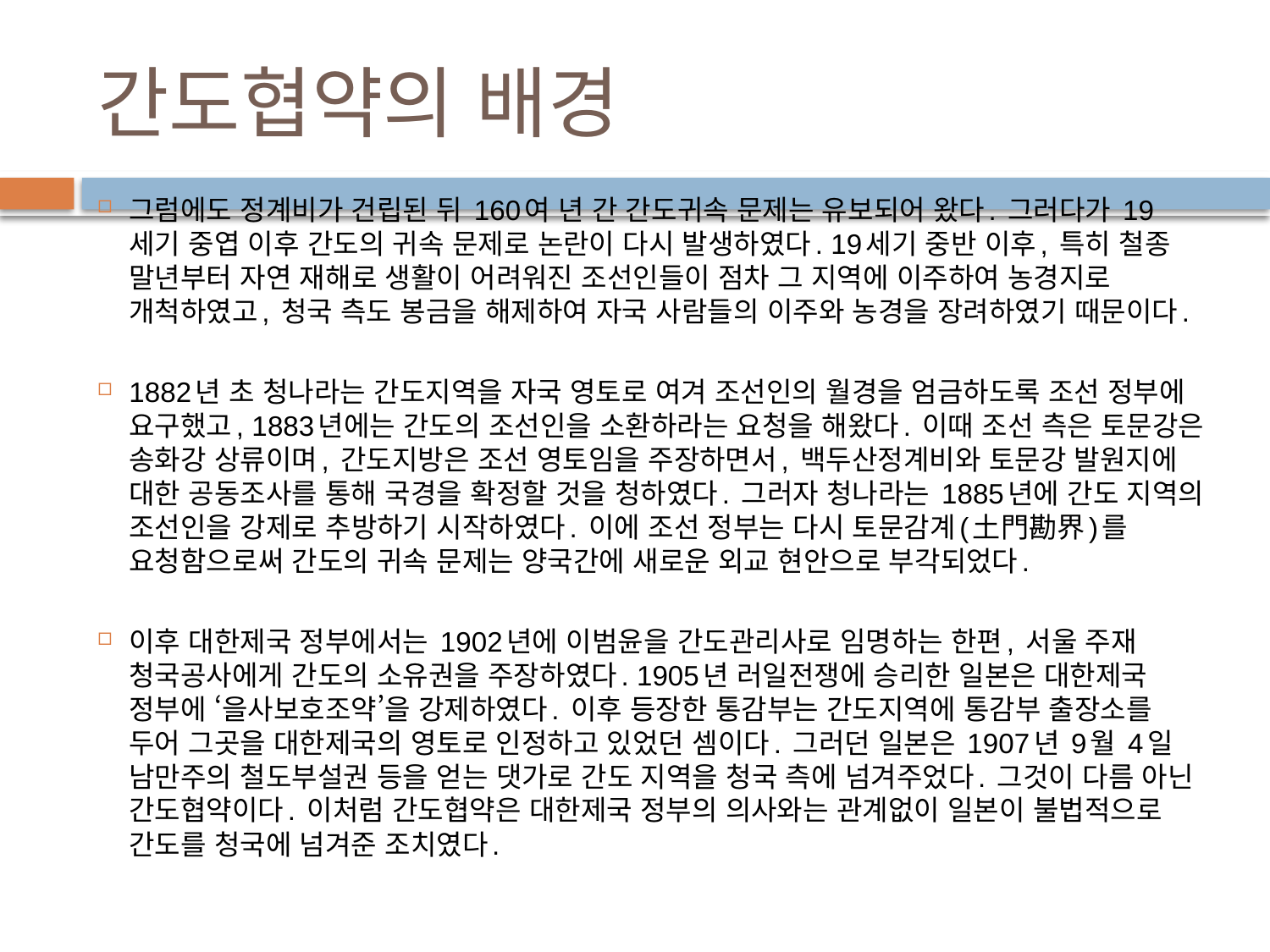

# 간도협약의 배경
그럼에도 정계비가 건립된 뒤 160여 년 간 간도귀속 문제는 유보되어 왔다. 그러다가 19세기 중엽 이후 간도의 귀속 문제로 논란이 다시 발생하였다. 19세기 중반 이후, 특히 철종 말년부터 자연 재해로 생활이 어려워진 조선인들이 점차 그 지역에 이주하여 농경지로 개척하였고, 청국 측도 봉금을 해제하여 자국 사람들의 이주와 농경을 장려하였기 때문이다.

1882년 초 청나라는 간도지역을 자국 영토로 여겨 조선인의 월경을 엄금하도록 조선 정부에 요구했고, 1883년에는 간도의 조선인을 소환하라는 요청을 해왔다. 이때 조선 측은 토문강은 송화강 상류이며, 간도지방은 조선 영토임을 주장하면서, 백두산정계비와 토문강 발원지에 대한 공동조사를 통해 국경을 확정할 것을 청하였다. 그러자 청나라는 1885년에 간도 지역의 조선인을 강제로 추방하기 시작하였다. 이에 조선 정부는 다시 토문감계(土門勘界)를 요청함으로써 간도의 귀속 문제는 양국간에 새로운 외교 현안으로 부각되었다.

이후 대한제국 정부에서는 1902년에 이범윤을 간도관리사로 임명하는 한편, 서울 주재 청국공사에게 간도의 소유권을 주장하였다. 1905년 러일전쟁에 승리한 일본은 대한제국 정부에 ‘을사보호조약’을 강제하였다. 이후 등장한 통감부는 간도지역에 통감부 출장소를 두어 그곳을 대한제국의 영토로 인정하고 있었던 셈이다. 그러던 일본은 1907년 9월 4일 남만주의 철도부설권 등을 얻는 댓가로 간도 지역을 청국 측에 넘겨주었다. 그것이 다름 아닌 간도협약이다. 이처럼 간도협약은 대한제국 정부의 의사와는 관계없이 일본이 불법적으로 간도를 청국에 넘겨준 조치였다.